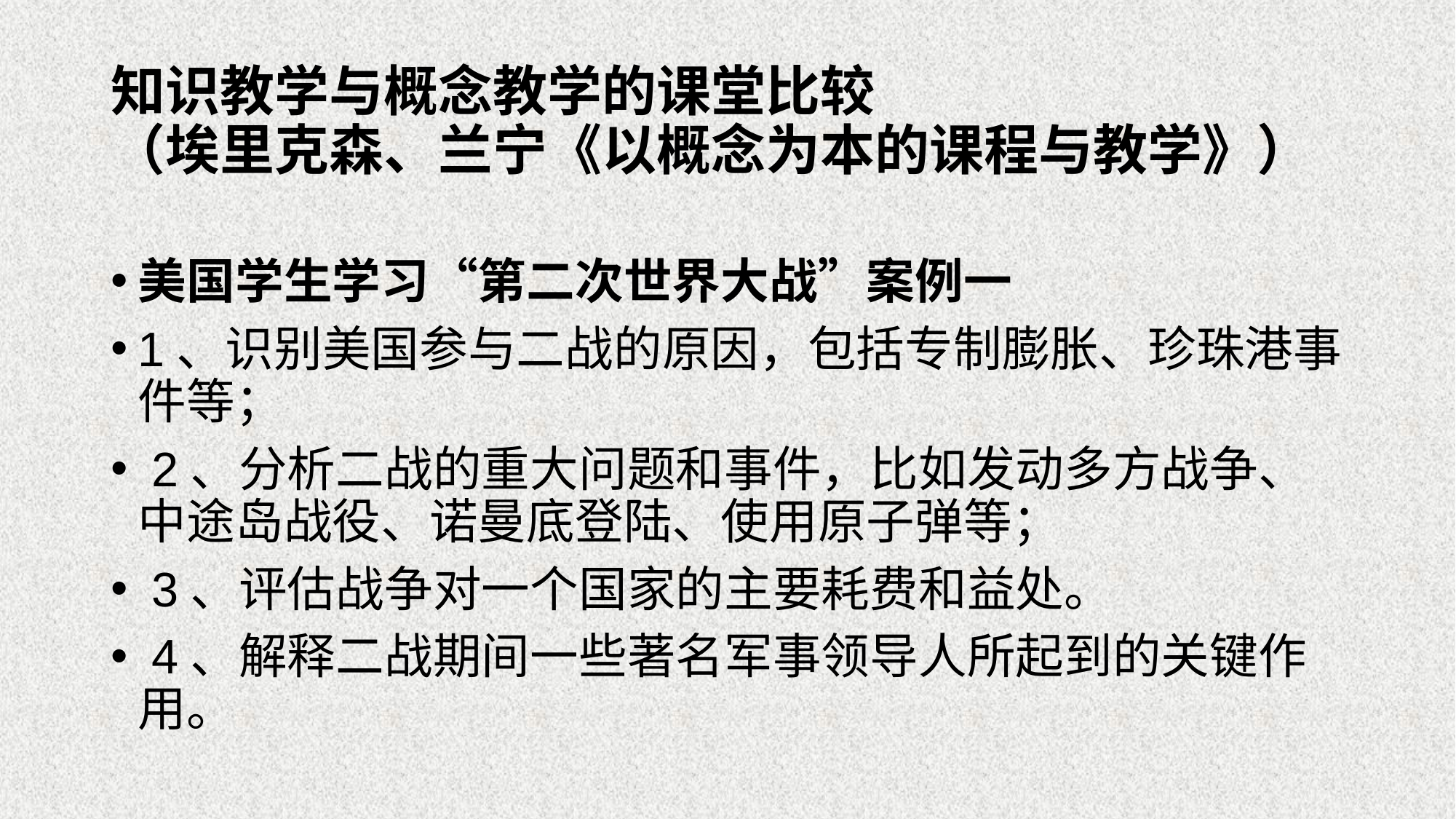

# 知识教学与概念教学的课堂比较 （埃里克森、兰宁《以概念为本的课程与教学》）
美国学生学习“第二次世界大战”案例一
1、识别美国参与二战的原因，包括专制膨胀、珍珠港事件等；
 2、分析二战的重大问题和事件，比如发动多方战争、中途岛战役、诺曼底登陆、使用原子弹等；
 3、评估战争对一个国家的主要耗费和益处。
 4、解释二战期间一些著名军事领导人所起到的关键作用。